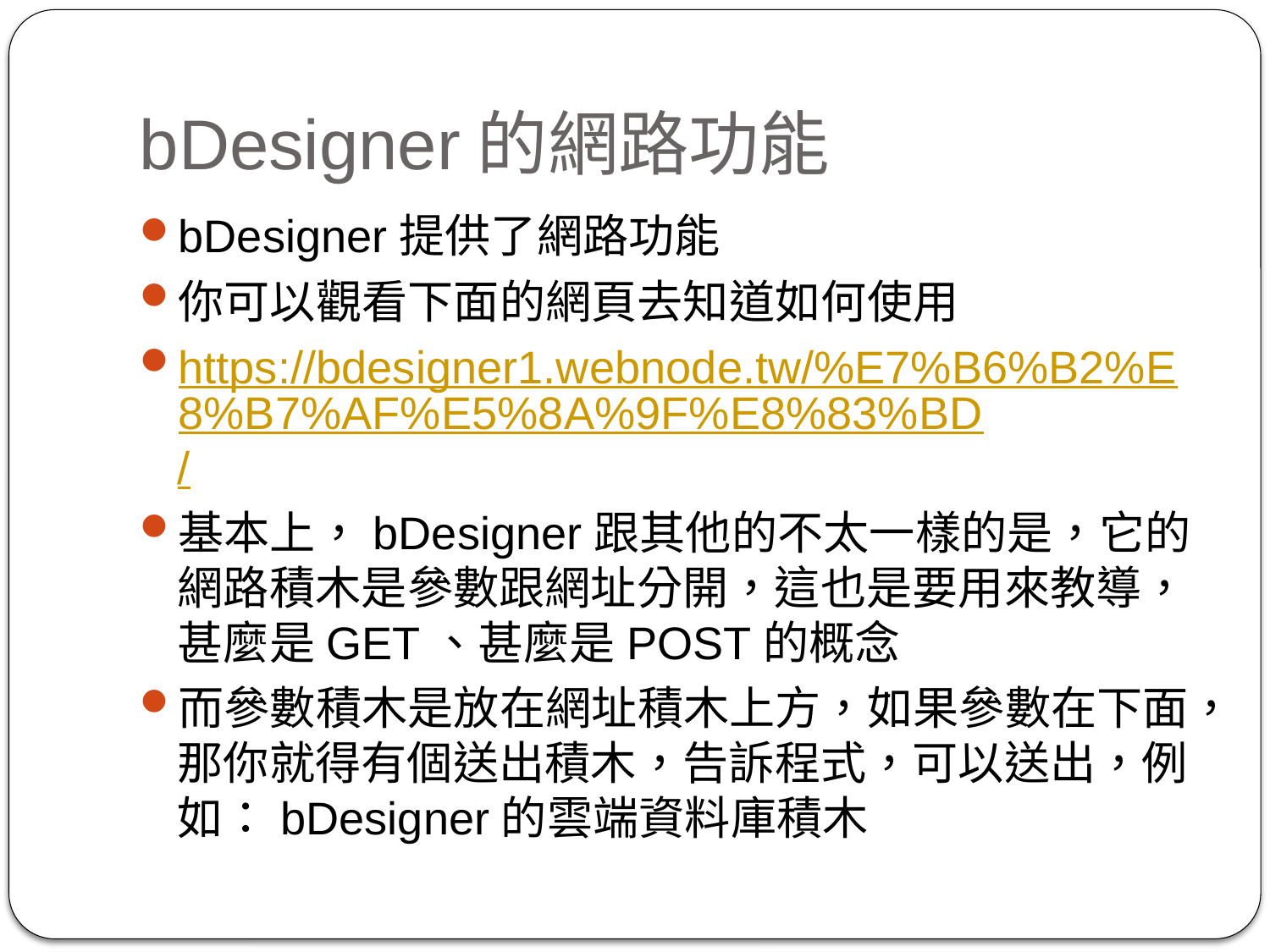

# bDesigner的網路功能
bDesigner提供了網路功能
你可以觀看下面的網頁去知道如何使用
https://bdesigner1.webnode.tw/%E7%B6%B2%E8%B7%AF%E5%8A%9F%E8%83%BD/
基本上，bDesigner跟其他的不太一樣的是，它的網路積木是參數跟網址分開，這也是要用來教導，甚麼是GET、甚麼是POST的概念
而參數積木是放在網址積木上方，如果參數在下面，那你就得有個送出積木，告訴程式，可以送出，例如：bDesigner的雲端資料庫積木